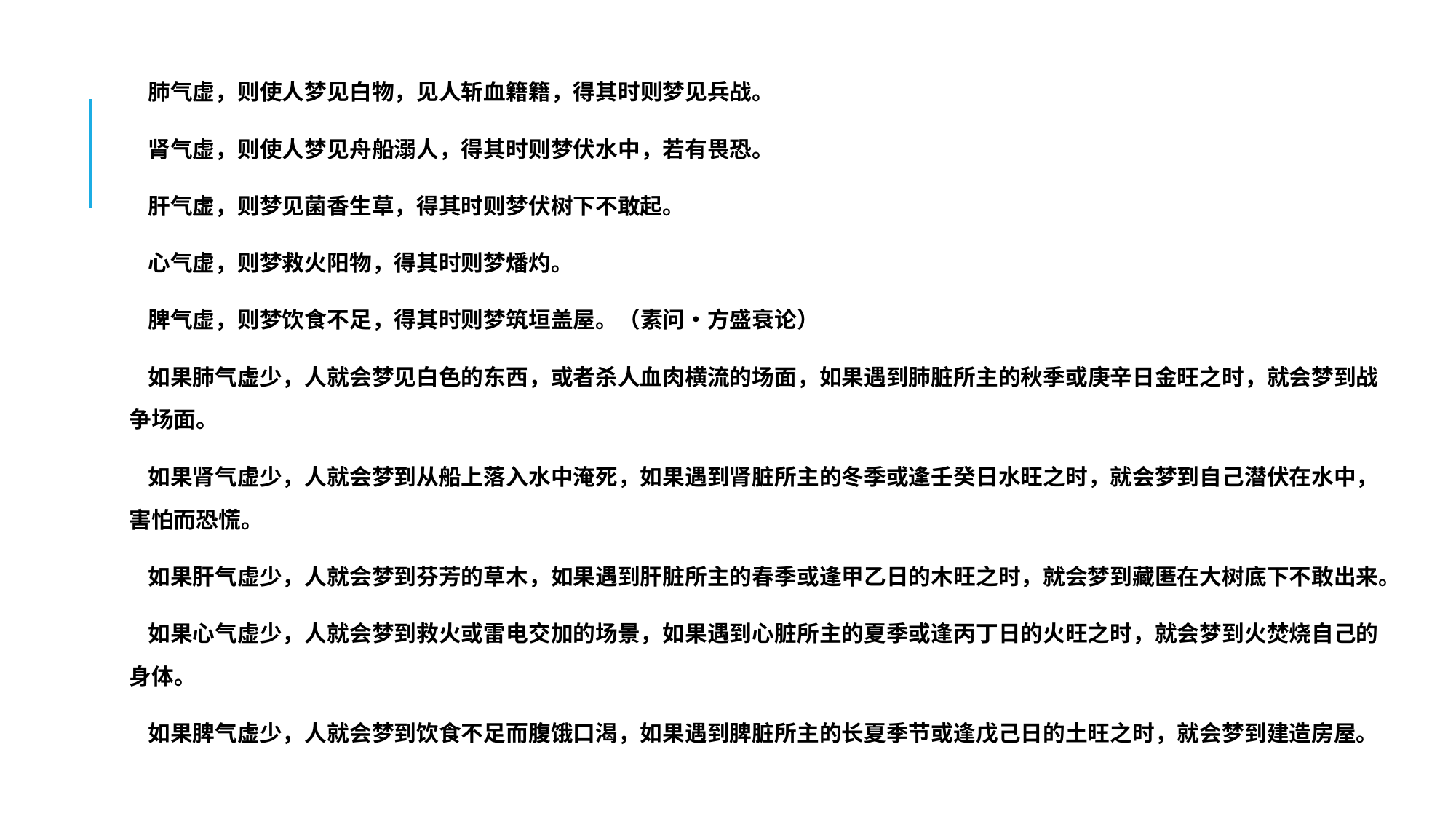

肺气虚，则使人梦见白物，见人斩血籍籍，得其时则梦见兵战。
   肾气虚，则使人梦见舟船溺人，得其时则梦伏水中，若有畏恐。
   肝气虚，则梦见菌香生草，得其时则梦伏树下不敢起。
   心气虚，则梦救火阳物，得其时则梦燔灼。
   脾气虚，则梦饮食不足，得其时则梦筑垣盖屋。（素问•方盛衰论）
   如果肺气虚少，人就会梦见白色的东西，或者杀人血肉横流的场面，如果遇到肺脏所主的秋季或庚辛日金旺之时，就会梦到战争场面。
   如果肾气虚少，人就会梦到从船上落入水中淹死，如果遇到肾脏所主的冬季或逢壬癸日水旺之时，就会梦到自己潜伏在水中，害怕而恐慌。
   如果肝气虚少，人就会梦到芬芳的草木，如果遇到肝脏所主的春季或逢甲乙日的木旺之时，就会梦到藏匿在大树底下不敢出来。
   如果心气虚少，人就会梦到救火或雷电交加的场景，如果遇到心脏所主的夏季或逢丙丁日的火旺之时，就会梦到火焚烧自己的身体。
   如果脾气虚少，人就会梦到饮食不足而腹饿口渴，如果遇到脾脏所主的长夏季节或逢戊己日的土旺之时，就会梦到建造房屋。